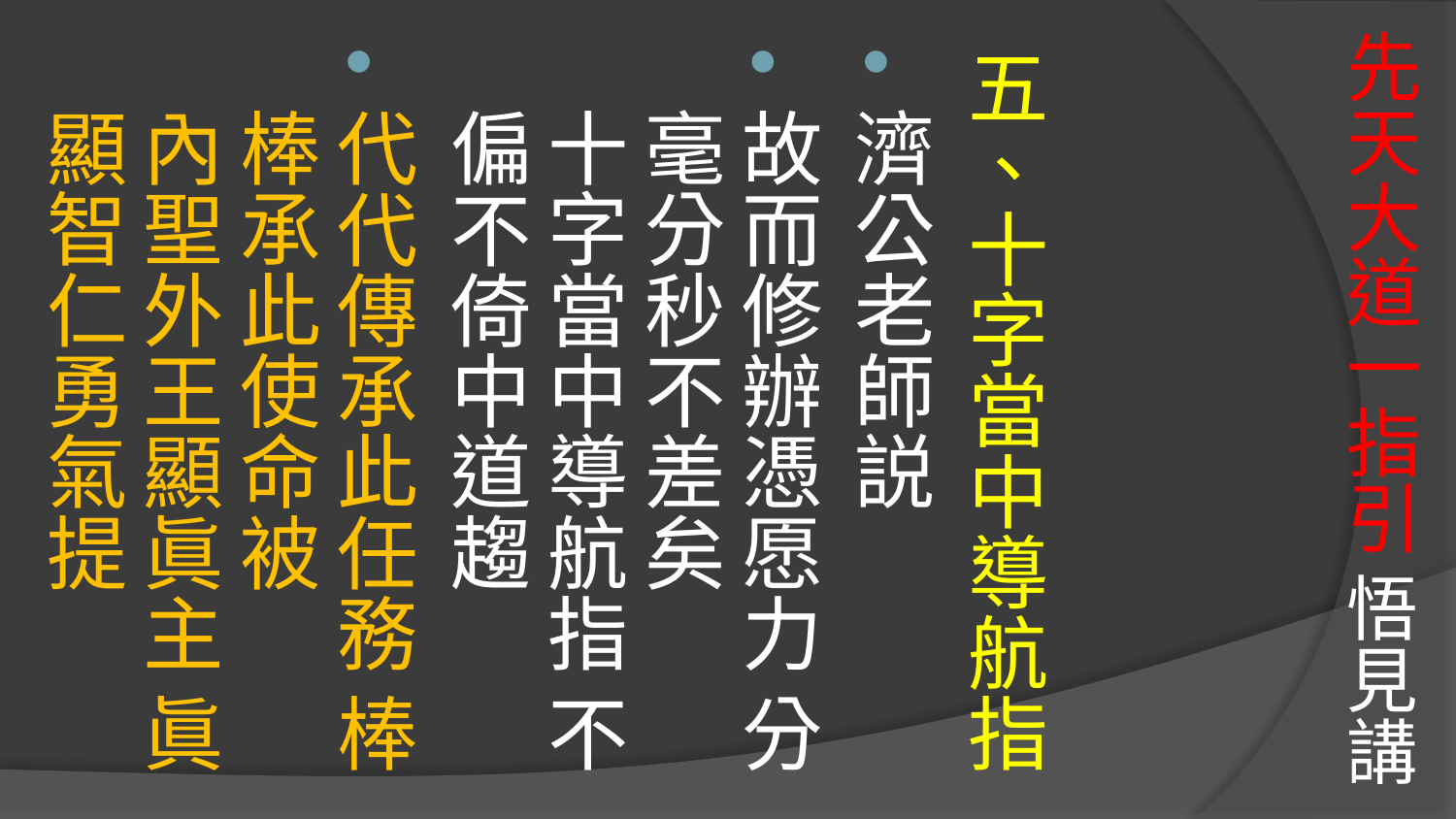

# 先天大道一指引 悟見講
五、十字當中導航指
濟公老師説
故而修辦憑愿力 分毫分秒不差矣
十字當中導航指 不偏不倚中道趨
代代傳承此任務 棒棒承此使命被
內聖外王顯眞主 眞顯智仁勇氣提